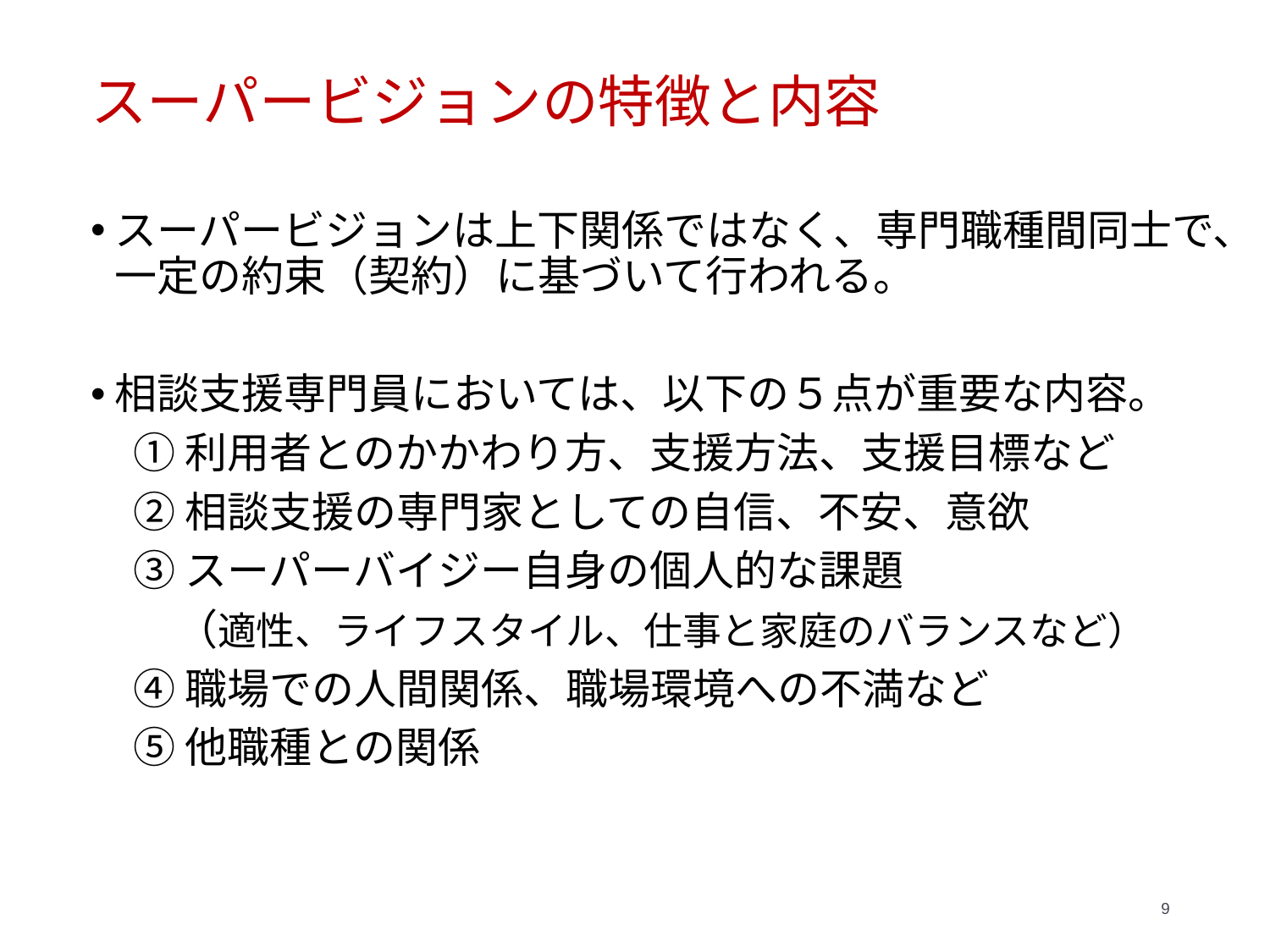

# スーパービジョンの特徴と内容
スーパービジョンは上下関係ではなく、専門職種間同士で、一定の約束（契約）に基づいて行われる。

相談支援専門員においては、以下の５点が重要な内容。
　① 利用者とのかかわり方、支援方法、支援目標など
　② 相談支援の専門家としての自信、不安、意欲
　③ スーパーバイジー自身の個人的な課題
　　（適性、ライフスタイル、仕事と家庭のバランスなど）
　④ 職場での人間関係、職場環境への不満など
　⑤ 他職種との関係
9